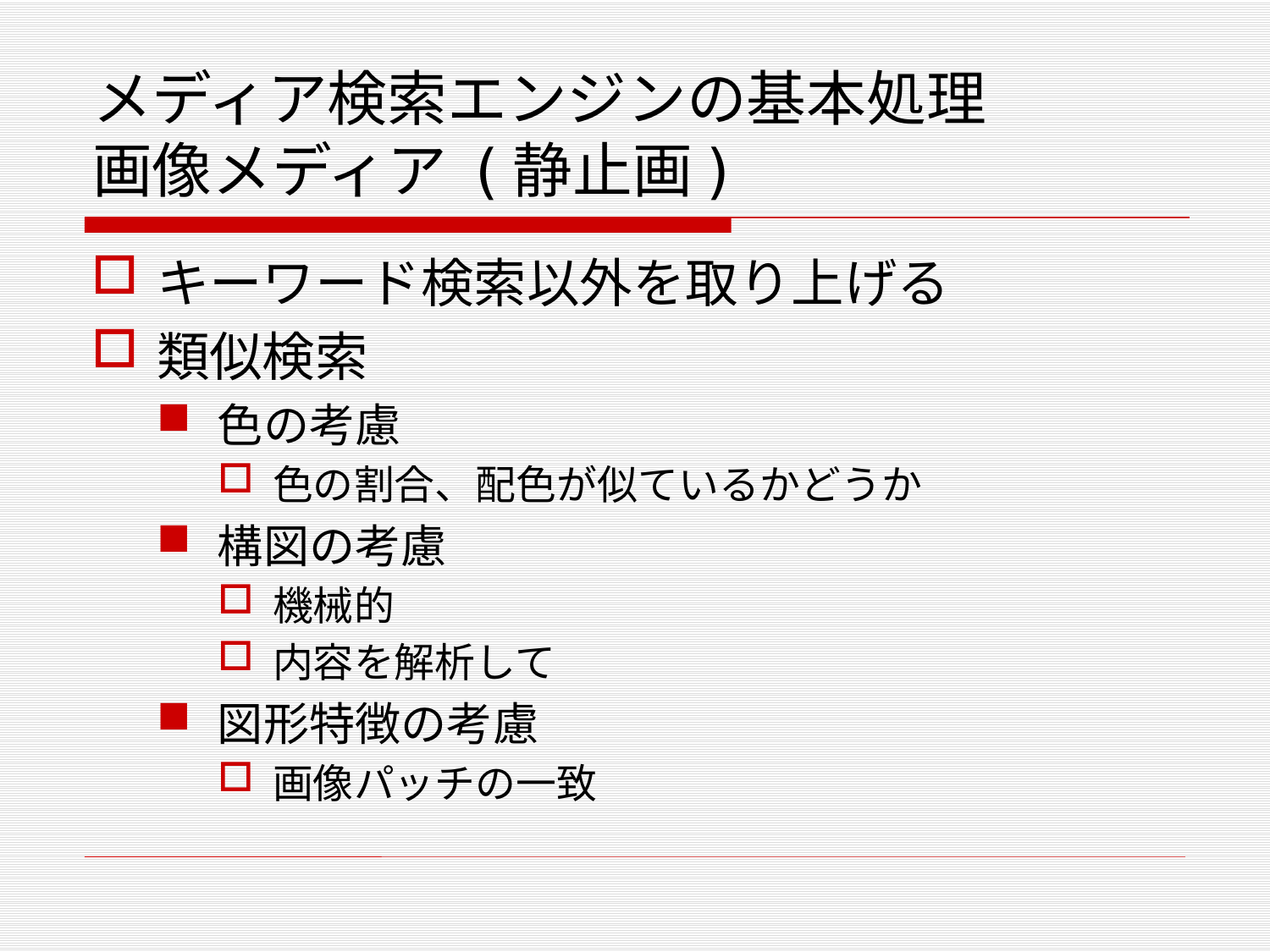

# メディア検索エンジンの基本処理 画像メディア (静止画)
キーワード検索以外を取り上げる
類似検索
色の考慮
色の割合、配色が似ているかどうか
構図の考慮
機械的
内容を解析して
図形特徴の考慮
画像パッチの一致